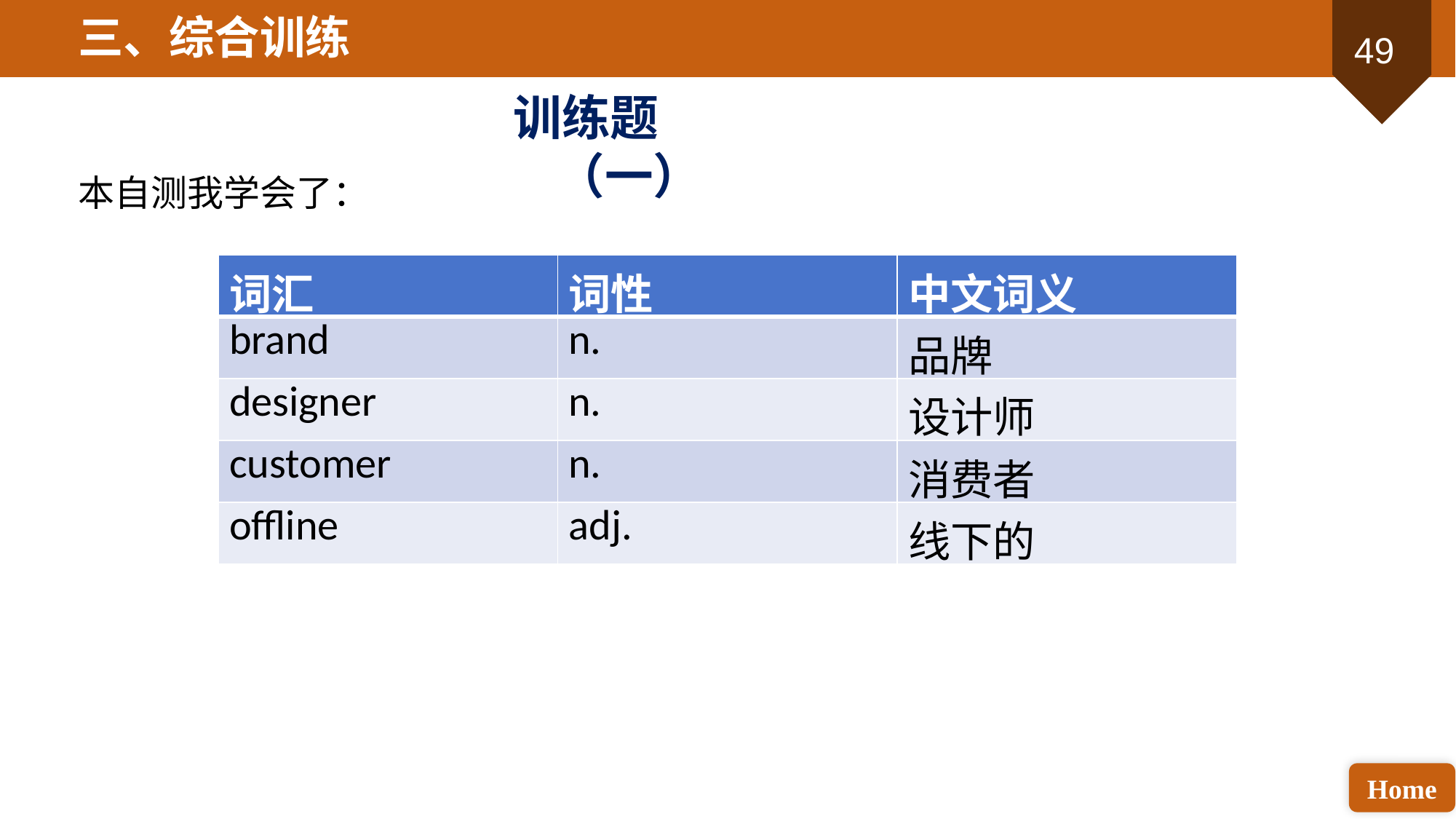

三、综合训练
训练题（一）
本自测我学会了：

| 词汇 | 词性 | 中文词义 |
| --- | --- | --- |
| brand | n. | 品牌 |
| designer | n. | 设计师 |
| customer | n. | 消费者 |
| offline | adj. | 线下的 |